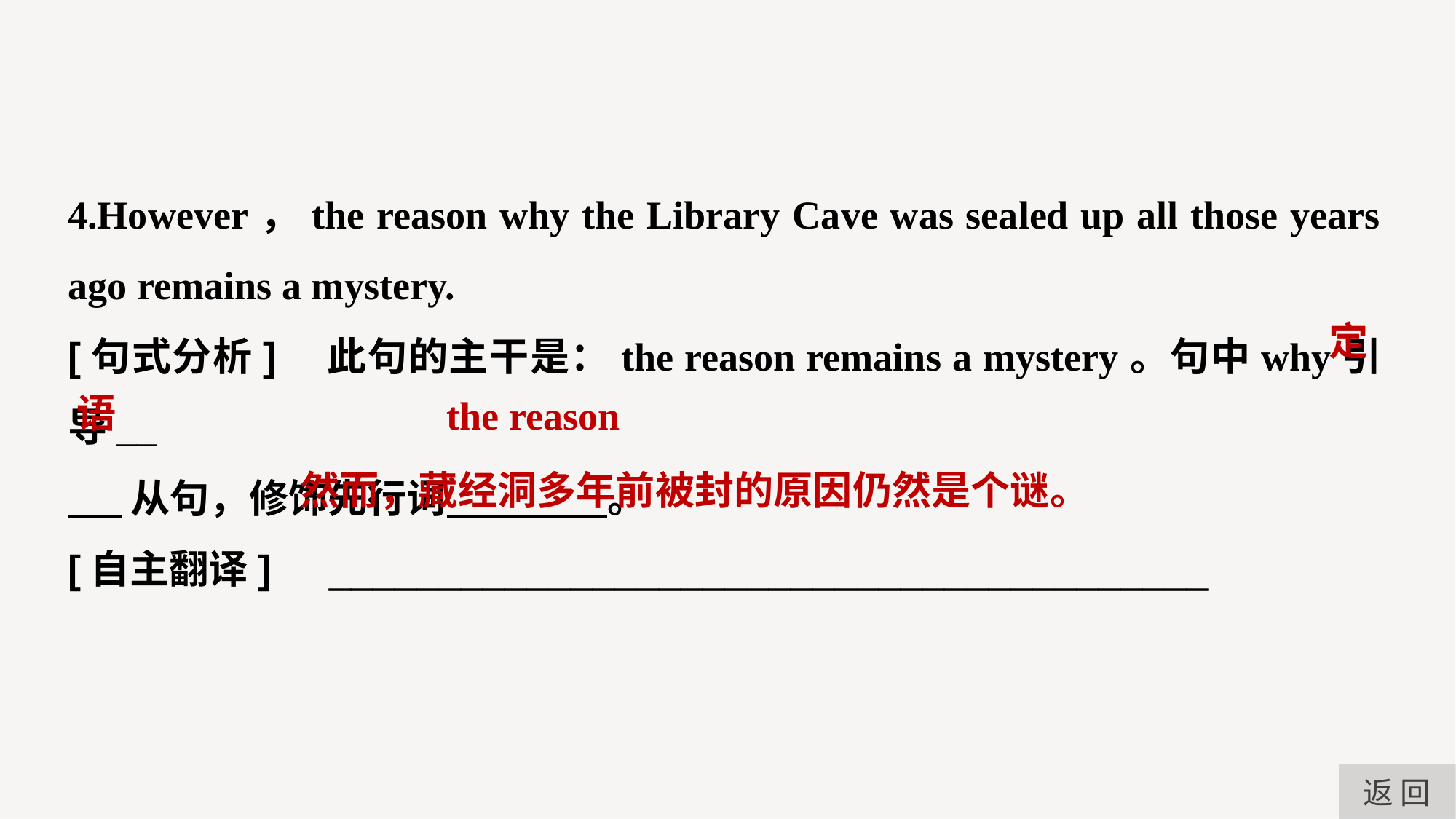

4.However，the reason why the Library Cave was sealed up all those years ago remains a mystery.
[句式分析]　此句的主干是：the reason remains a mystery。句中why引导__
      从句，修饰先行词                  。
[自主翻译]　________________________________________
定
语
the reason
然而，藏经洞多年前被封的原因仍然是个谜。
返 回